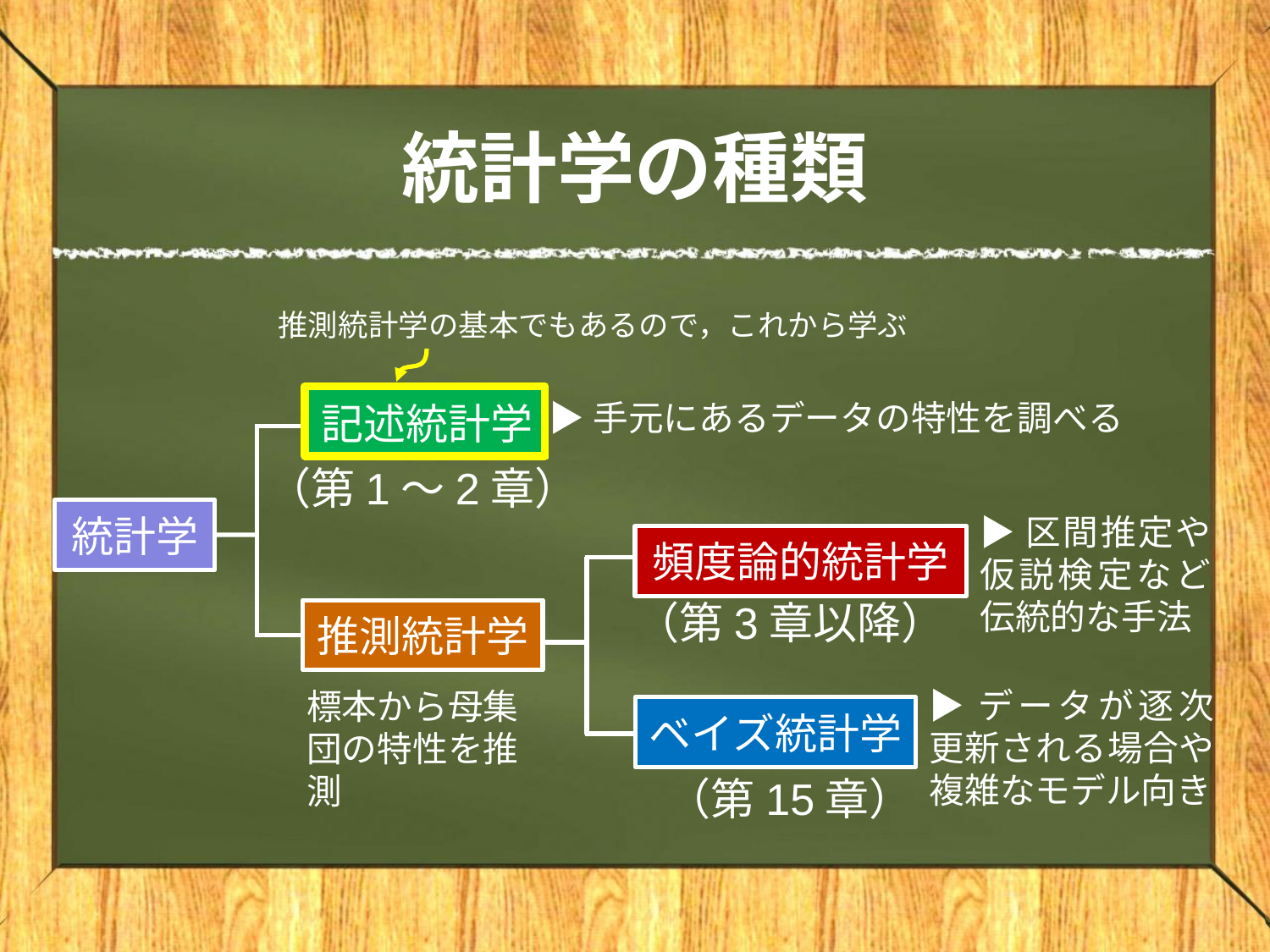

# 統計学の種類
推測統計学の基本でもあるので，これから学ぶ

記述統計学
▶手元にあるデータの特性を調べる
（第1～2章）
統計学
▶区間推定や仮説検定など伝統的な手法
頻度論的統計学
（第3章以降）
推測統計学
▶データが逐次更新される場合や複雑なモデル向き
標本から母集団の特性を推測
ベイズ統計学
（第15章）